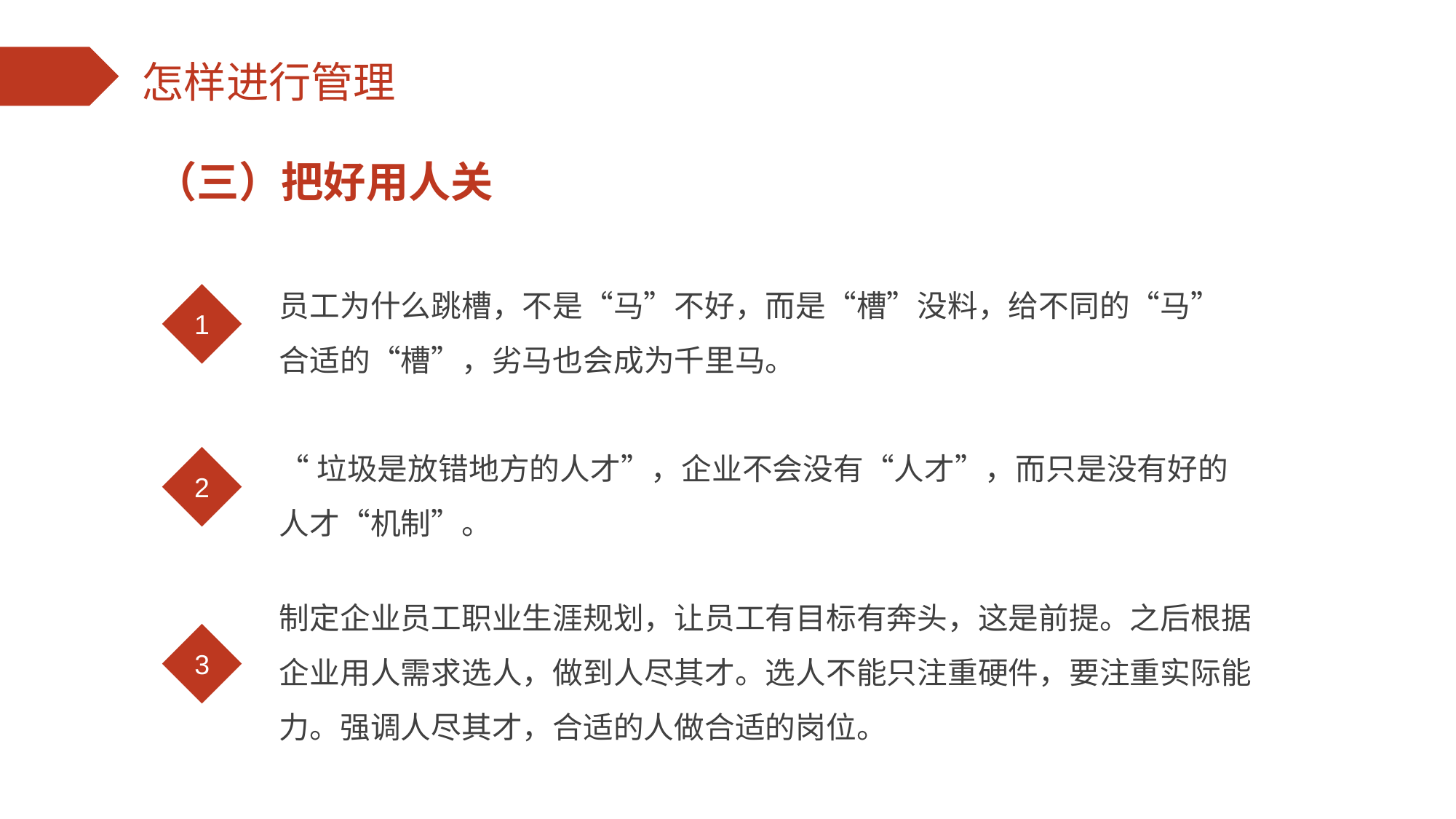

（三）把好用人关
员工为什么跳槽，不是“马”不好，而是“槽”没料，给不同的“马”合适的“槽”，劣马也会成为千里马。
1
“垃圾是放错地方的人才”，企业不会没有“人才”，而只是没有好的人才“机制”。
2
制定企业员工职业生涯规划，让员工有目标有奔头，这是前提。之后根据企业用人需求选人，做到人尽其才。选人不能只注重硬件，要注重实际能力。强调人尽其才，合适的人做合适的岗位。
3